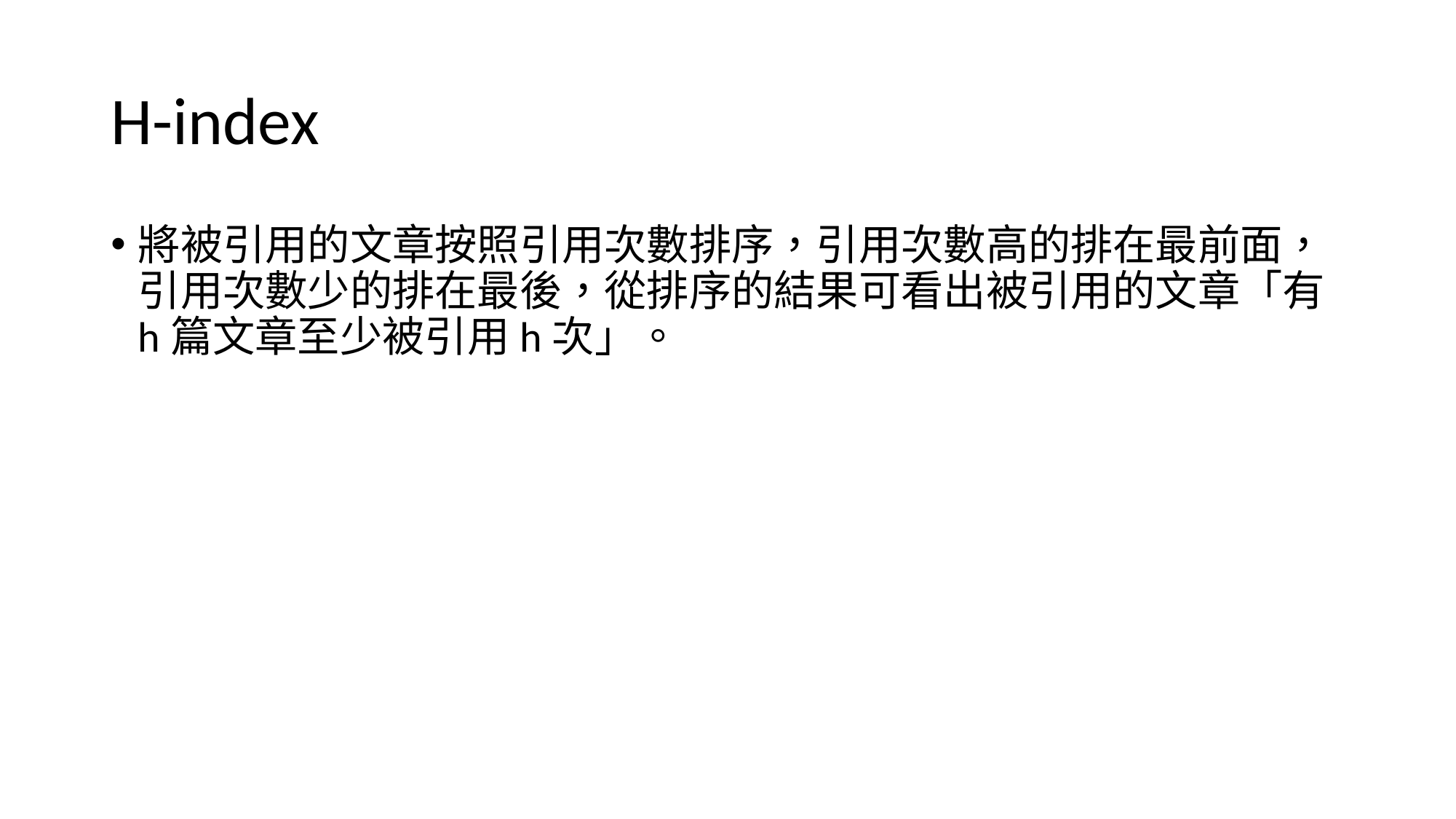

# H-index
將被引用的文章按照引用次數排序，引用次數高的排在最前面，引用次數少的排在最後，從排序的結果可看出被引用的文章「有h篇文章至少被引用h次」。